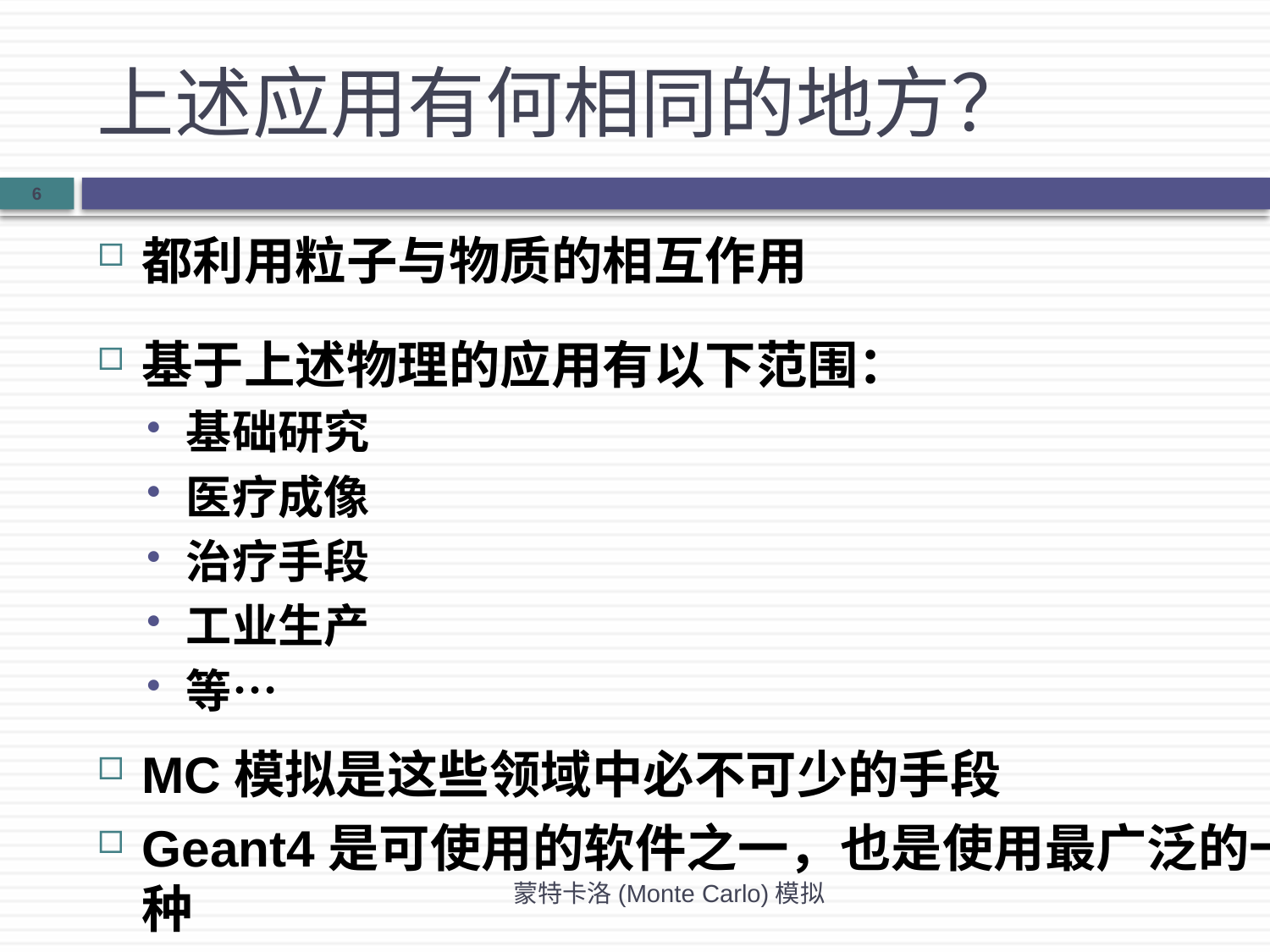

# 上述应用有何相同的地方？
6
都利用粒子与物质的相互作用
基于上述物理的应用有以下范围：
基础研究
医疗成像
治疗手段
工业生产
等…
MC模拟是这些领域中必不可少的手段
Geant4是可使用的软件之一，也是使用最广泛的一种
蒙特卡洛(Monte Carlo)模拟